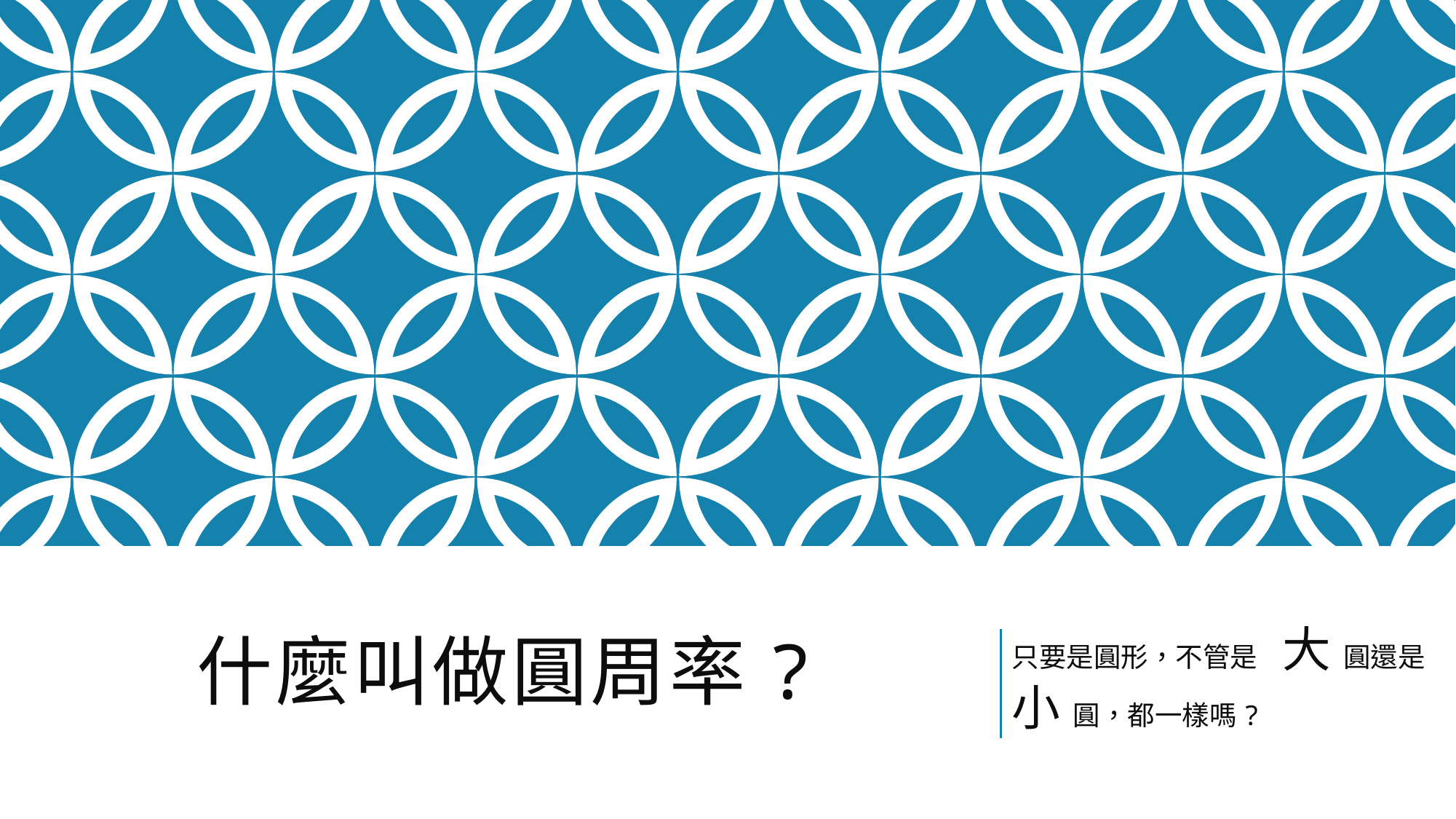

只要是圓形，不管是    大  圓還是  小  圓，都一樣嗎?
# 什麼叫做圓周率?